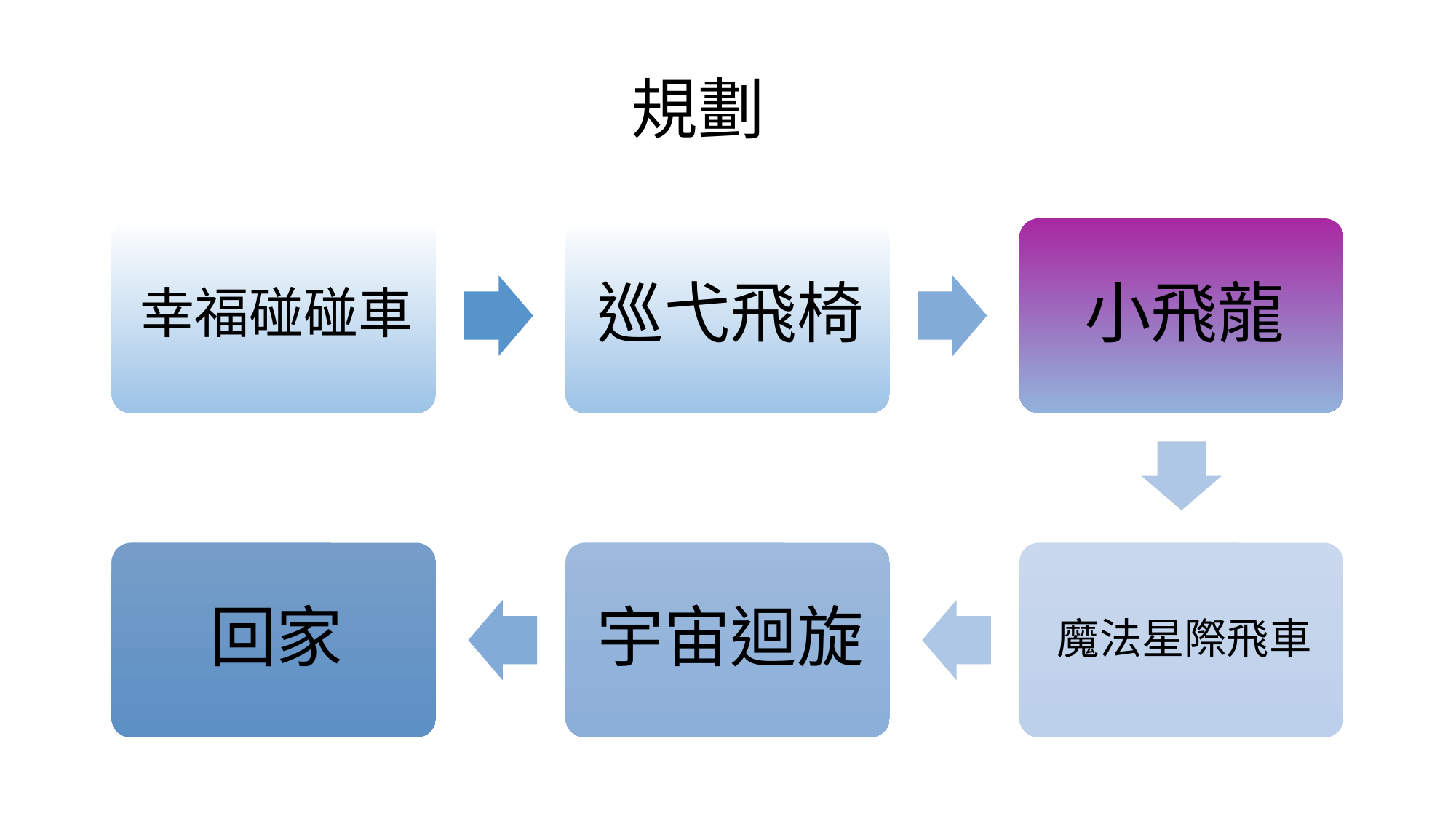

# 規劃
幸福碰碰車

巡弋飛椅

小飛龍

魔法星際飛車

宇宙迴旋

回家